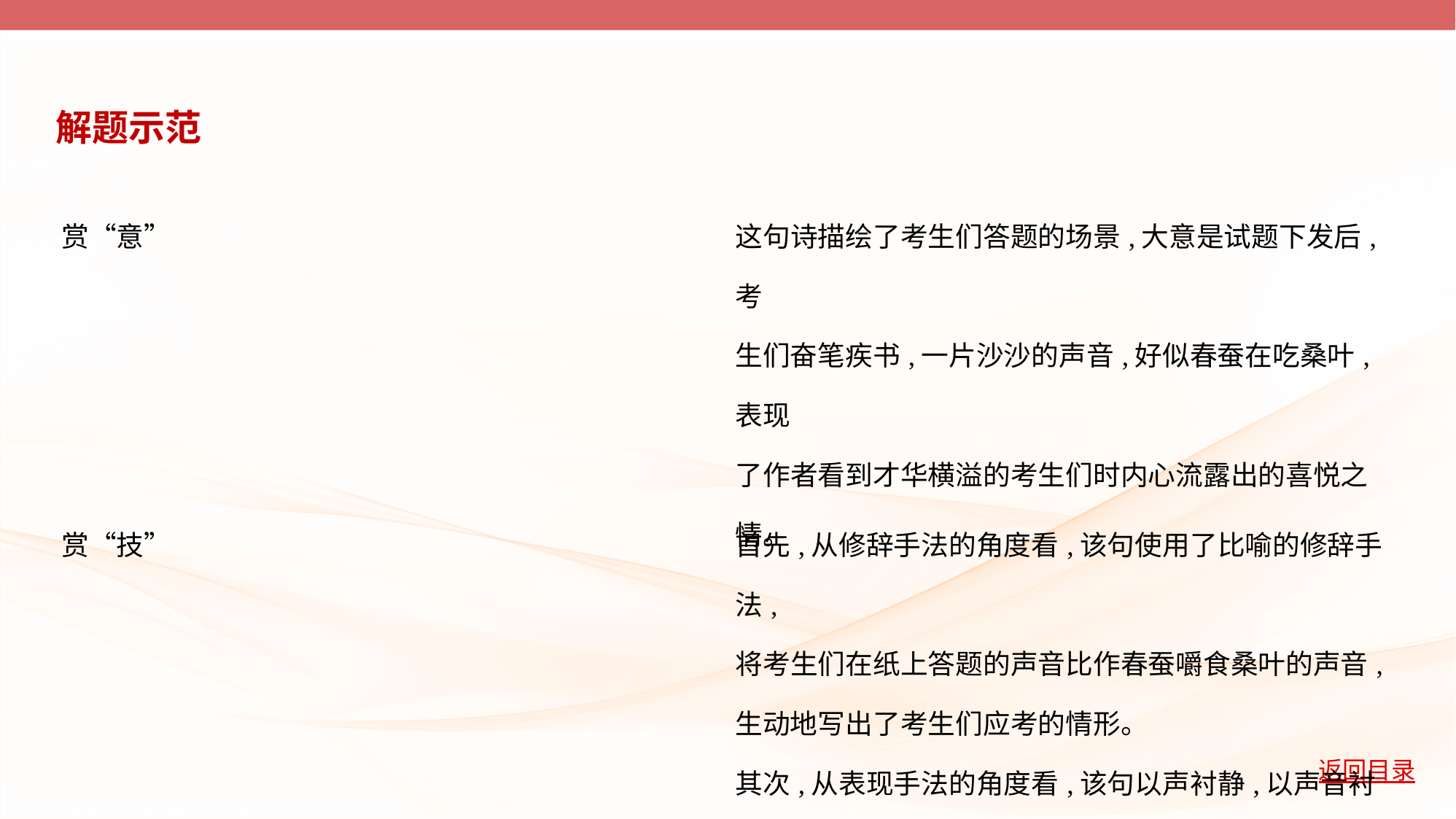

解题示范
| 赏“意” | 这句诗描绘了考生们答题的场景,大意是试题下发后,考 生们奋笔疾书,一片沙沙的声音,好似春蚕在吃桑叶,表现 了作者看到才华横溢的考生们时内心流露出的喜悦之 情。 |
| --- | --- |
| 赏“技” | 首先,从修辞手法的角度看,该句使用了比喻的修辞手法, 将考生们在纸上答题的声音比作春蚕嚼食桑叶的声音, 生动地写出了考生们应考的情形。 其次,从表现手法的角度看,该句以声衬静,以声音衬托考 场的庄严寂静。 |